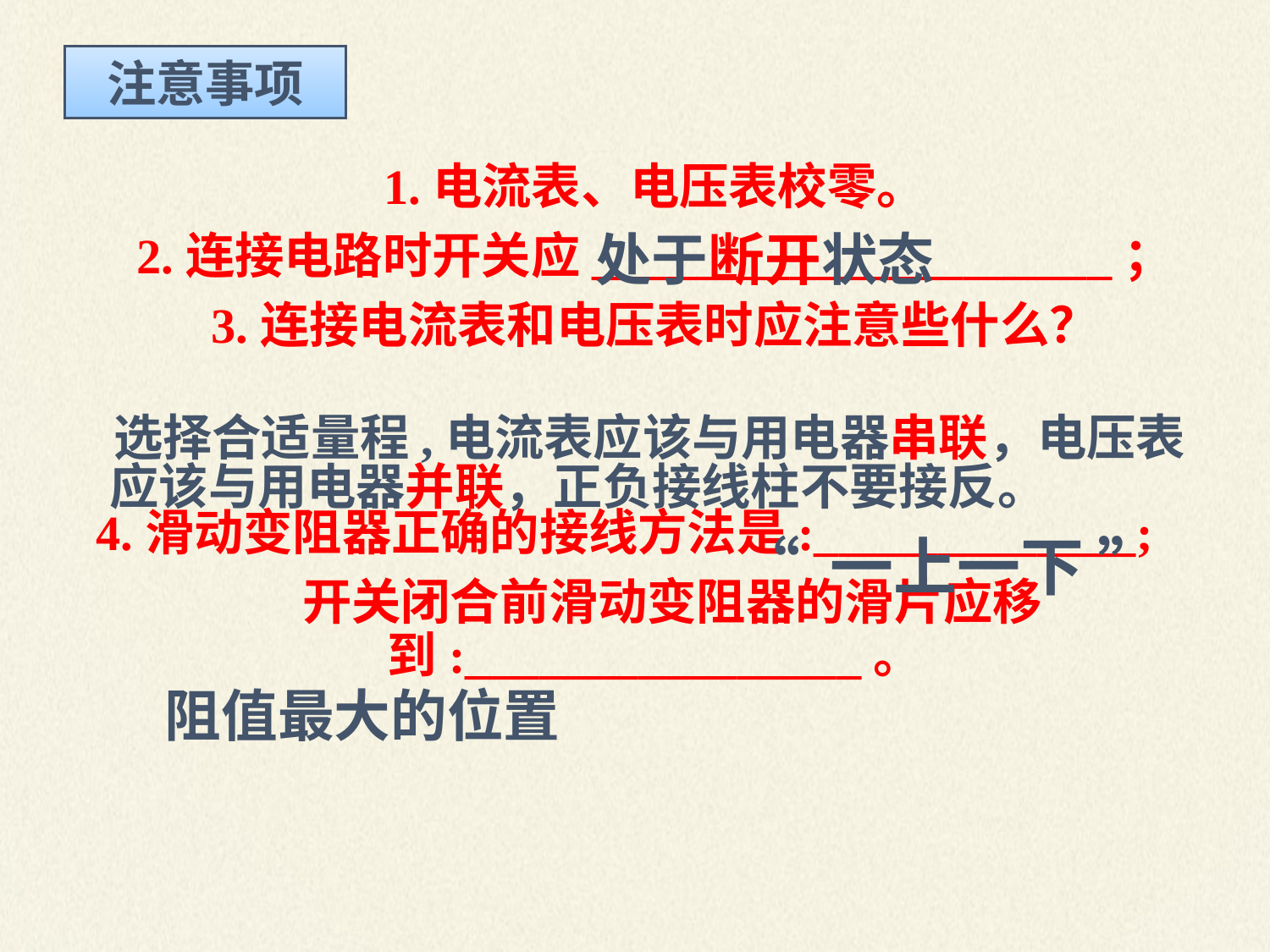

注意事项
1.电流表、电压表校零。
2.连接电路时开关应_____________________；
3.连接电流表和电压表时应注意些什么？

4.滑动变阻器正确的接线方法是:_____________;
  开关闭合前滑动变阻器的滑片应移到:________________。
处于断开状态
   选择合适量程,电流表应该与用电器串联，电压表应该与用电器并联，正负接线柱不要接反。
“ 一上一下 ”
阻值最大的位置